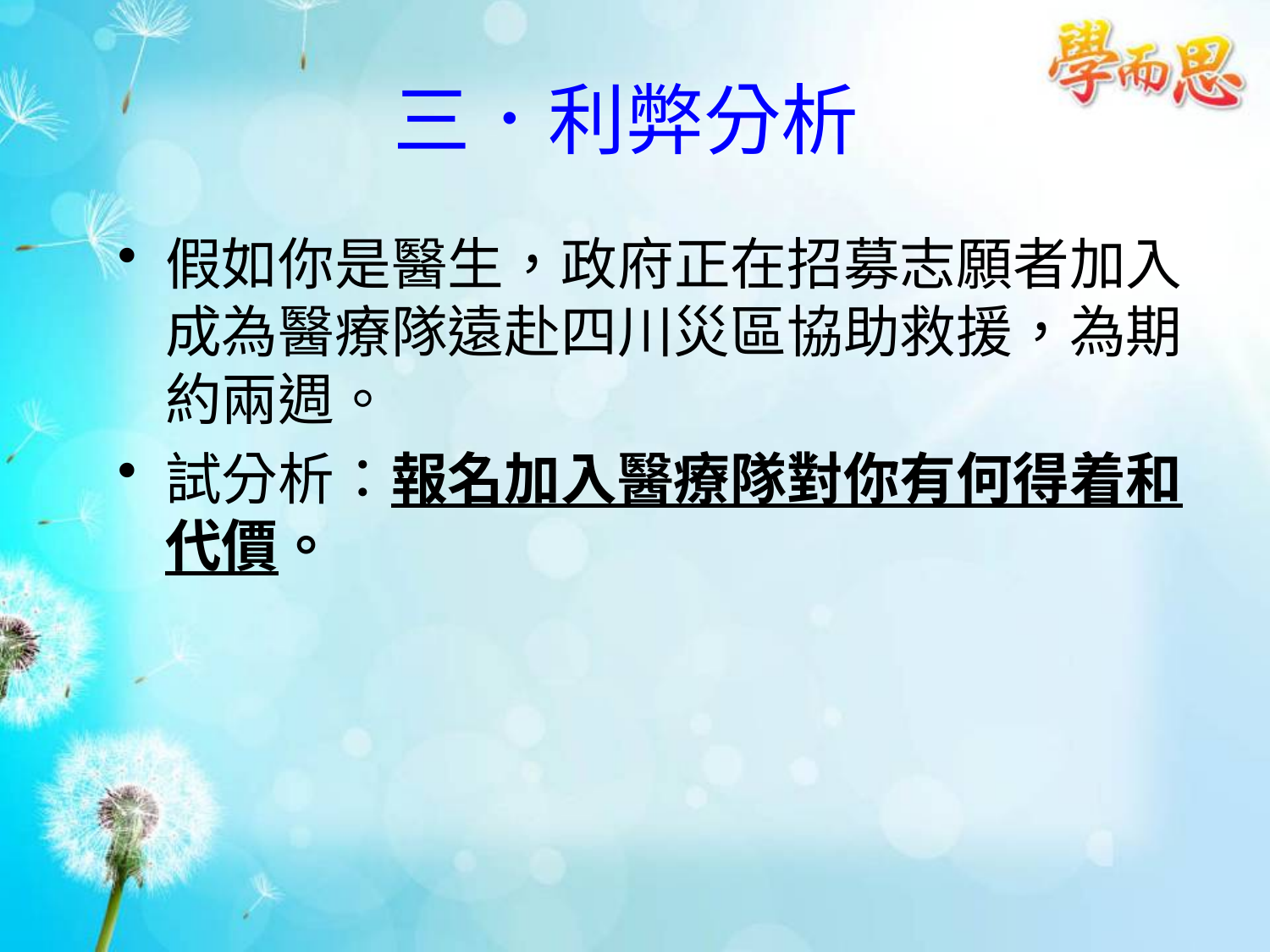

# 三．利弊分析
假如你是醫生，政府正在招募志願者加入成為醫療隊遠赴四川災區協助救援，為期約兩週。
試分析：報名加入醫療隊對你有何得着和代價。